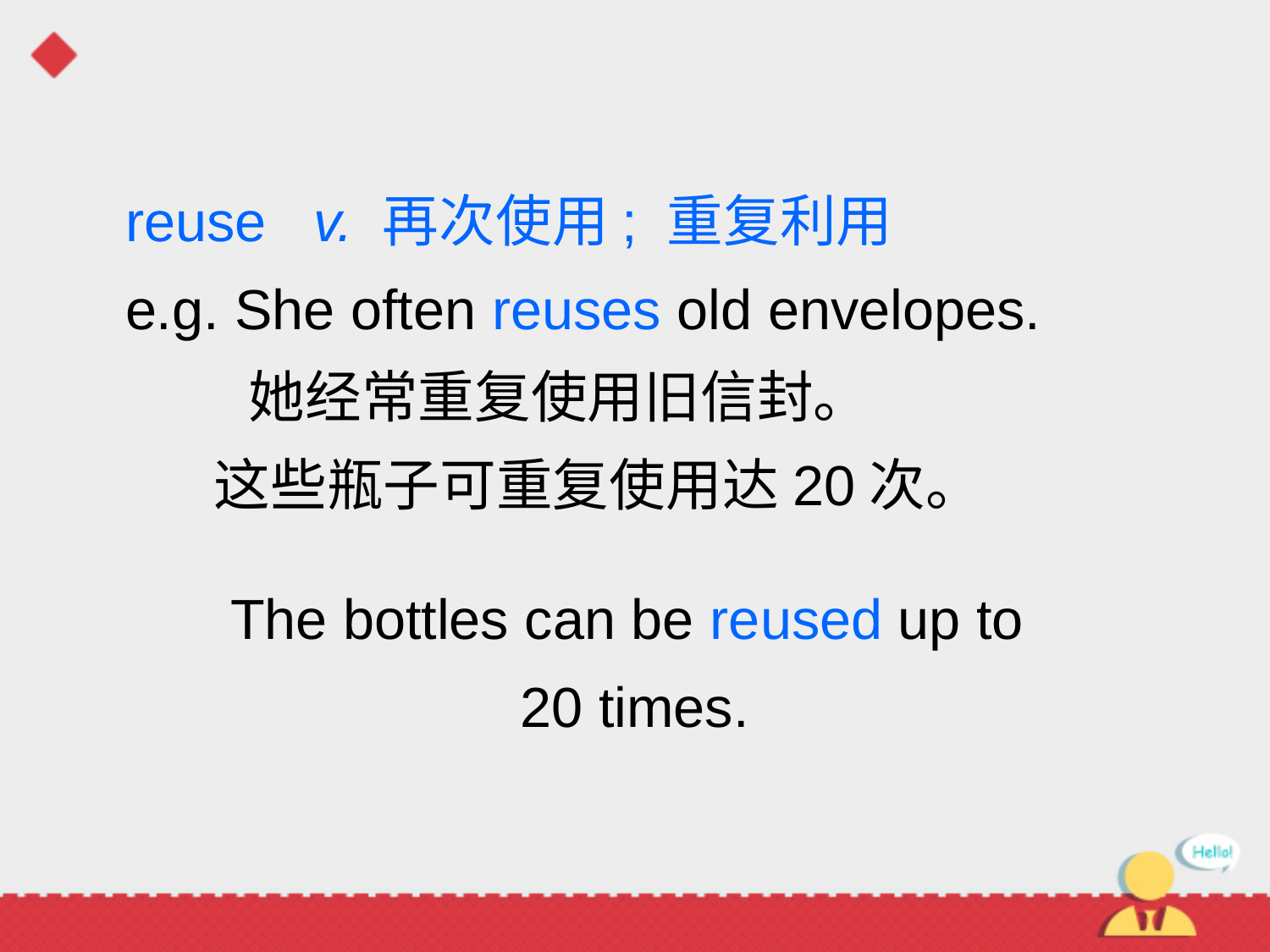

reuse   v. 再次使用; 重复利用
e.g. She often reuses old envelopes.
       她经常重复使用旧信封。
       这些瓶子可重复使用达20次。

The bottles can be reused up to
20 times.